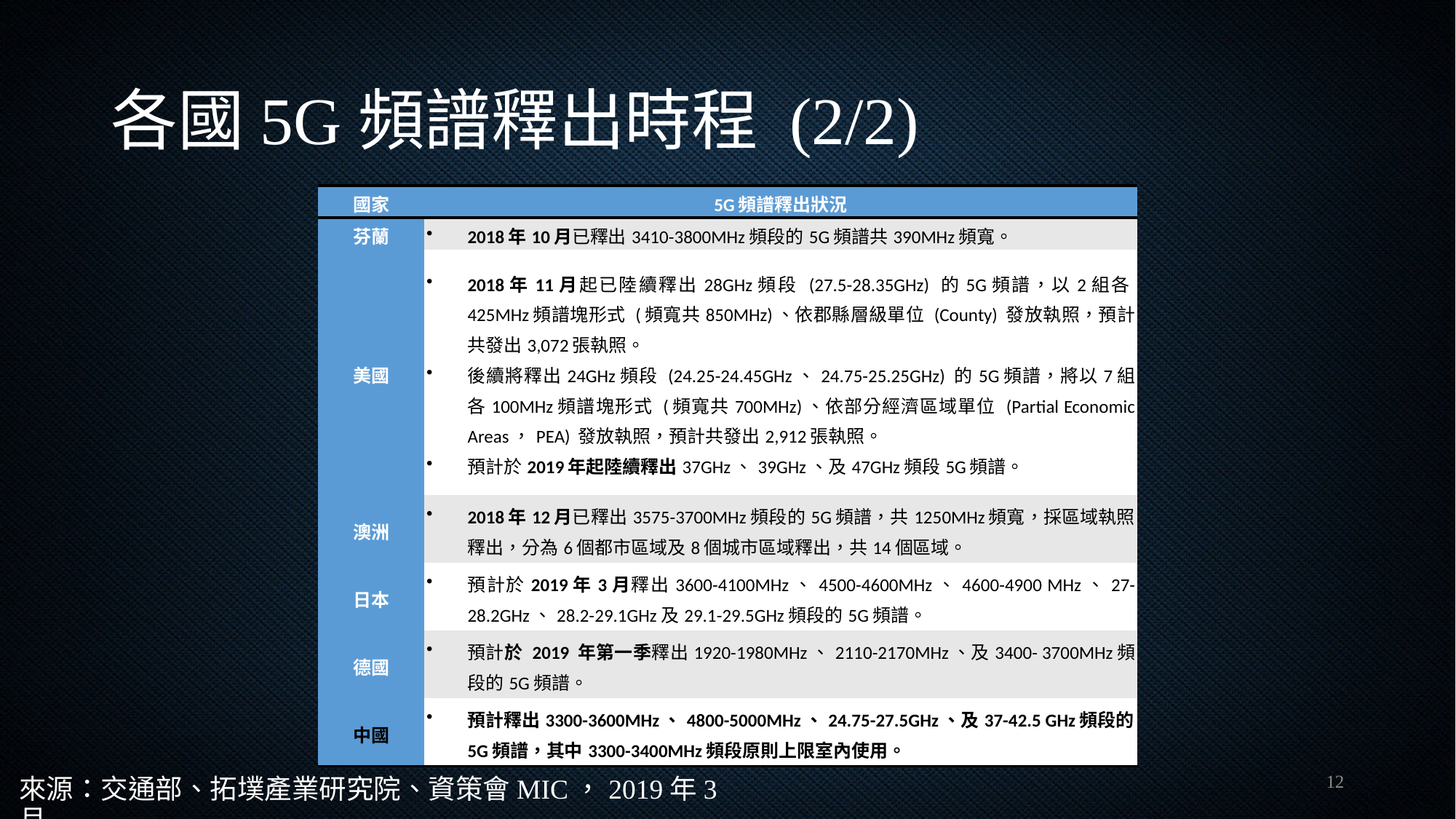

# 各國5G頻譜釋出時程 (2/2)
| 國家 | 5G頻譜釋出狀況 |
| --- | --- |
| 芬蘭 | 2018年10月已釋出3410-3800MHz頻段的5G頻譜共390MHz頻寬。 |
| 美國 | 2018年11月起已陸續釋出28GHz頻段 (27.5-28.35GHz) 的5G頻譜，以2組各425MHz頻譜塊形式 (頻寬共850MHz)、依郡縣層級單位 (County) 發放執照，預計共發出3,072張執照。 後續將釋出24GHz頻段 (24.25-24.45GHz、24.75-25.25GHz) 的5G頻譜，將以7組各100MHz頻譜塊形式 (頻寬共700MHz)、依部分經濟區域單位 (Partial Economic Areas，PEA) 發放執照，預計共發出2,912張執照。 預計於2019年起陸續釋出37GHz、39GHz、及47GHz頻段5G頻譜。 |
| 澳洲 | 2018年12月已釋出3575-3700MHz頻段的5G頻譜，共1250MHz頻寬，採區域執照釋出，分為6個都市區域及8個城市區域釋出，共14個區域。 |
| 日本 | 預計於2019年3月釋出3600-4100MHz、4500-4600MHz、4600-4900 MHz、27-28.2GHz、28.2-29.1GHz及29.1-29.5GHz頻段的5G頻譜。 |
| 德國 | 預計於 2019 年第一季釋出1920-1980MHz、2110-2170MHz、及3400- 3700MHz頻段的5G頻譜。 |
| 中國 | 預計釋出3300-3600MHz、4800-5000MHz、24.75-27.5GHz、及37-42.5 GHz頻段的5G頻譜，其中3300-3400MHz頻段原則上限室內使用。 |
12
來源：交通部、拓墣產業研究院、資策會MIC，2019年3月